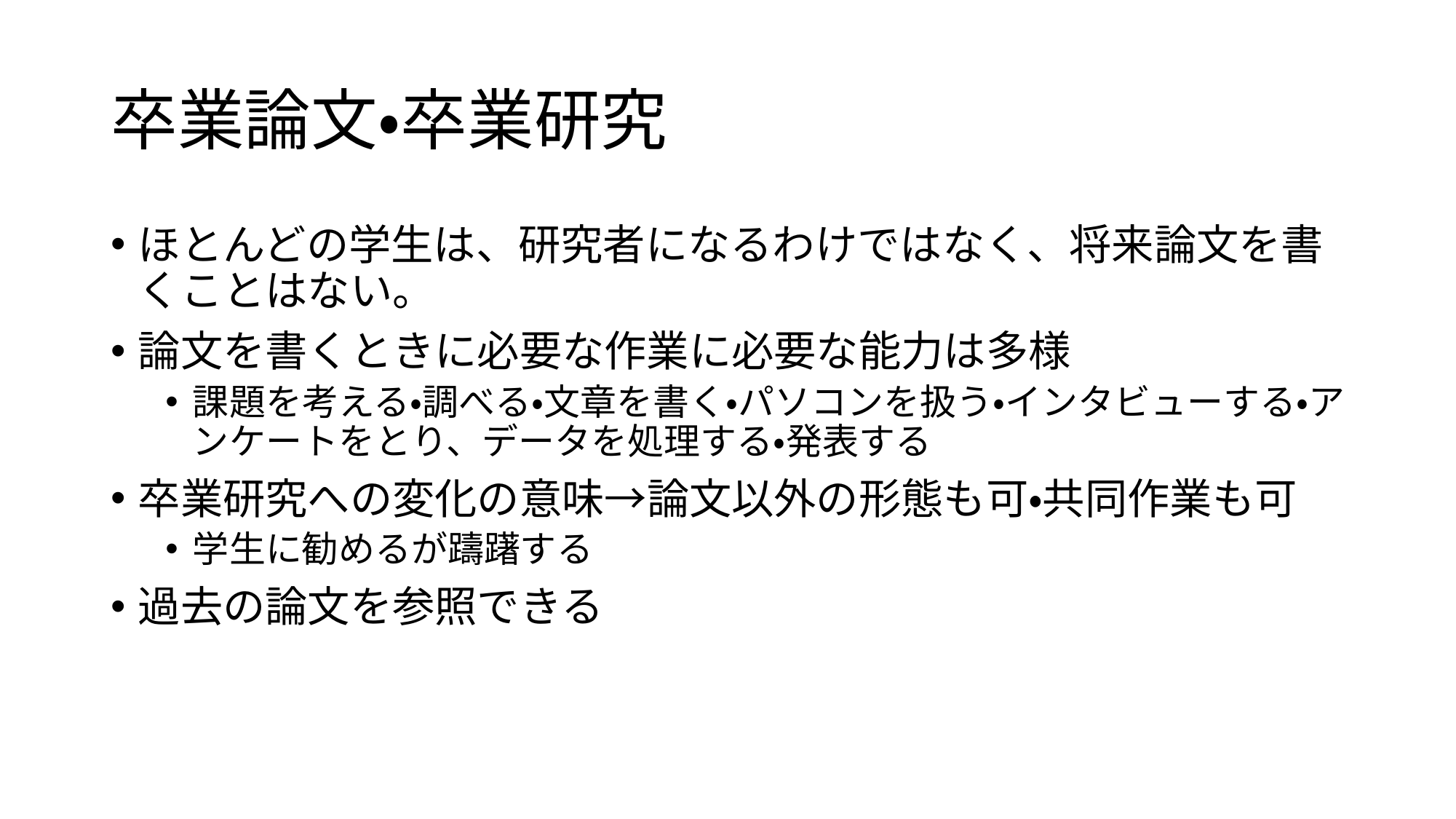

# 卒業論文・卒業研究
ほとんどの学生は、研究者になるわけではなく、将来論文を書くことはない。
論文を書くときに必要な作業に必要な能力は多様
課題を考える・調べる・文章を書く・パソコンを扱う・インタビューする・アンケートをとり、データを処理する・発表する
卒業研究への変化の意味→論文以外の形態も可・共同作業も可
学生に勧めるが躊躇する
過去の論文を参照できる